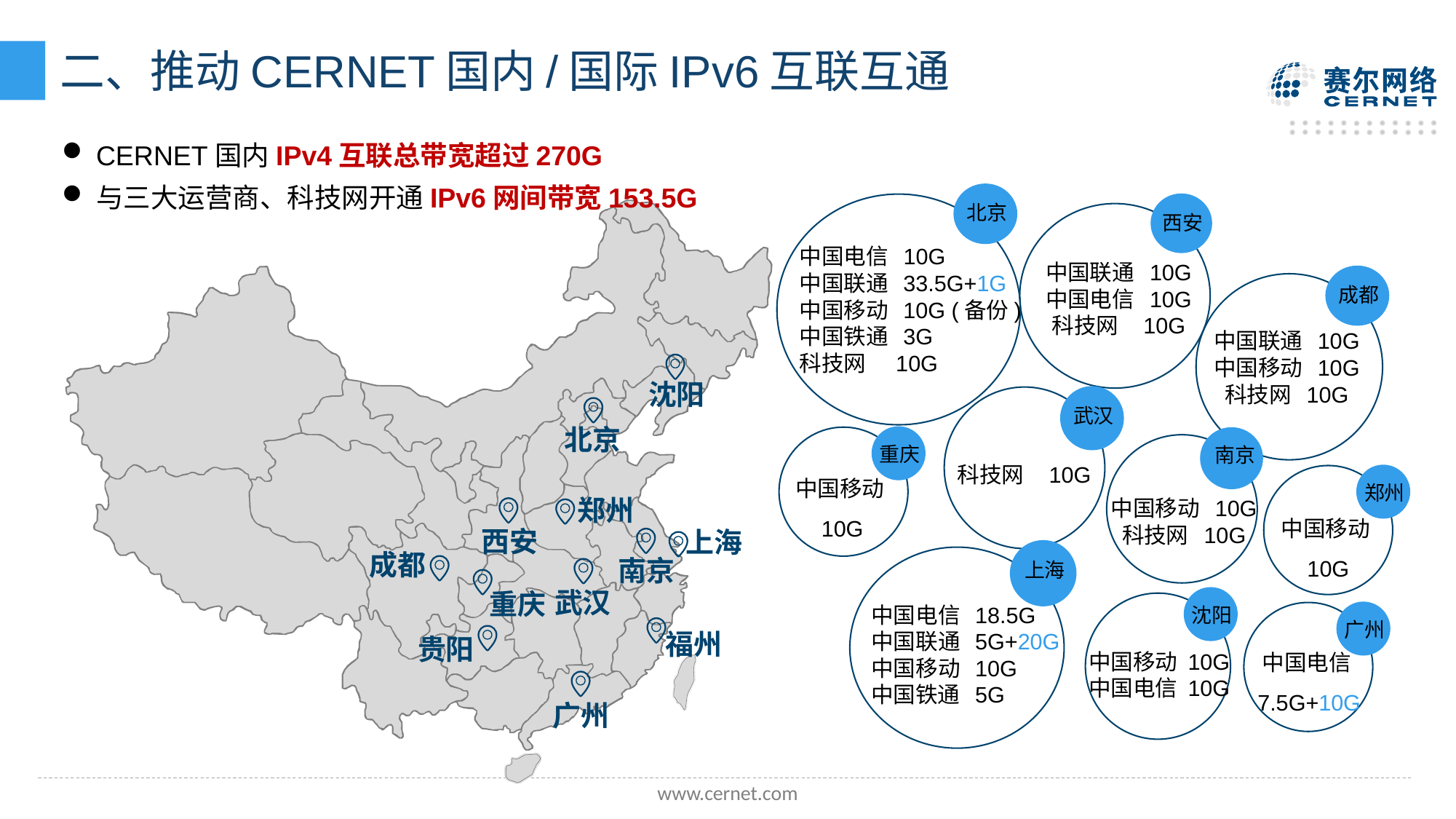

# 二、推动CERNET国内/国际IPv6互联互通
CERNET国内IPv4互联总带宽超过270G
与三大运营商、科技网开通IPv6网间带宽153.5G

北京

中国电信  10G
中国联通  33.5G+1G
中国移动  10G (备份)
中国铁通  3G
科技网     10G

西安

中国联通  10G
中国电信  10G
科技网    10G

沈阳

北京

郑州

西安
上海

成都
南京

武汉
重庆

福州

贵阳

广州

成都

中国联通  10G
中国移动  10G
科技网  10G

武汉

科技网    10G

重庆

中国移动  10G

南京

中国移动  10G
科技网  10G

郑州

中国移动  10G

上海

中国电信  18.5G
中国联通  5G+20G
中国移动  10G
中国铁通  5G

沈阳

中国移动 10G
中国电信 10G

广州

中国电信  7.5G+10G